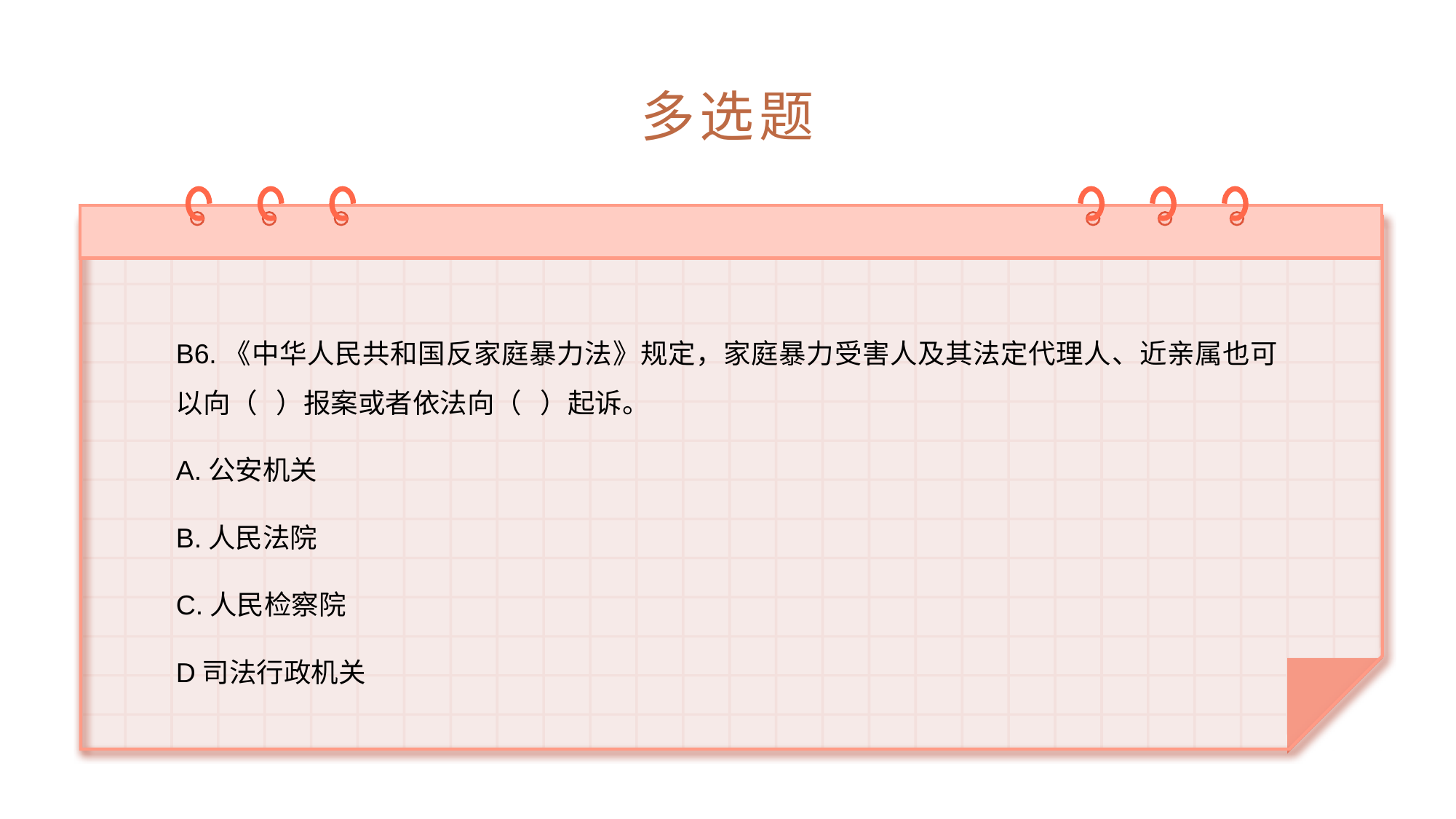

# 多选题

B6.《中华人民共和国反家庭暴力法》规定，家庭暴力受害人及其法定代理人、近亲属也可以向（   ）报案或者依法向（   ）起诉。
A.公安机关
B.人民法院
C.人民检察院
D司法行政机关